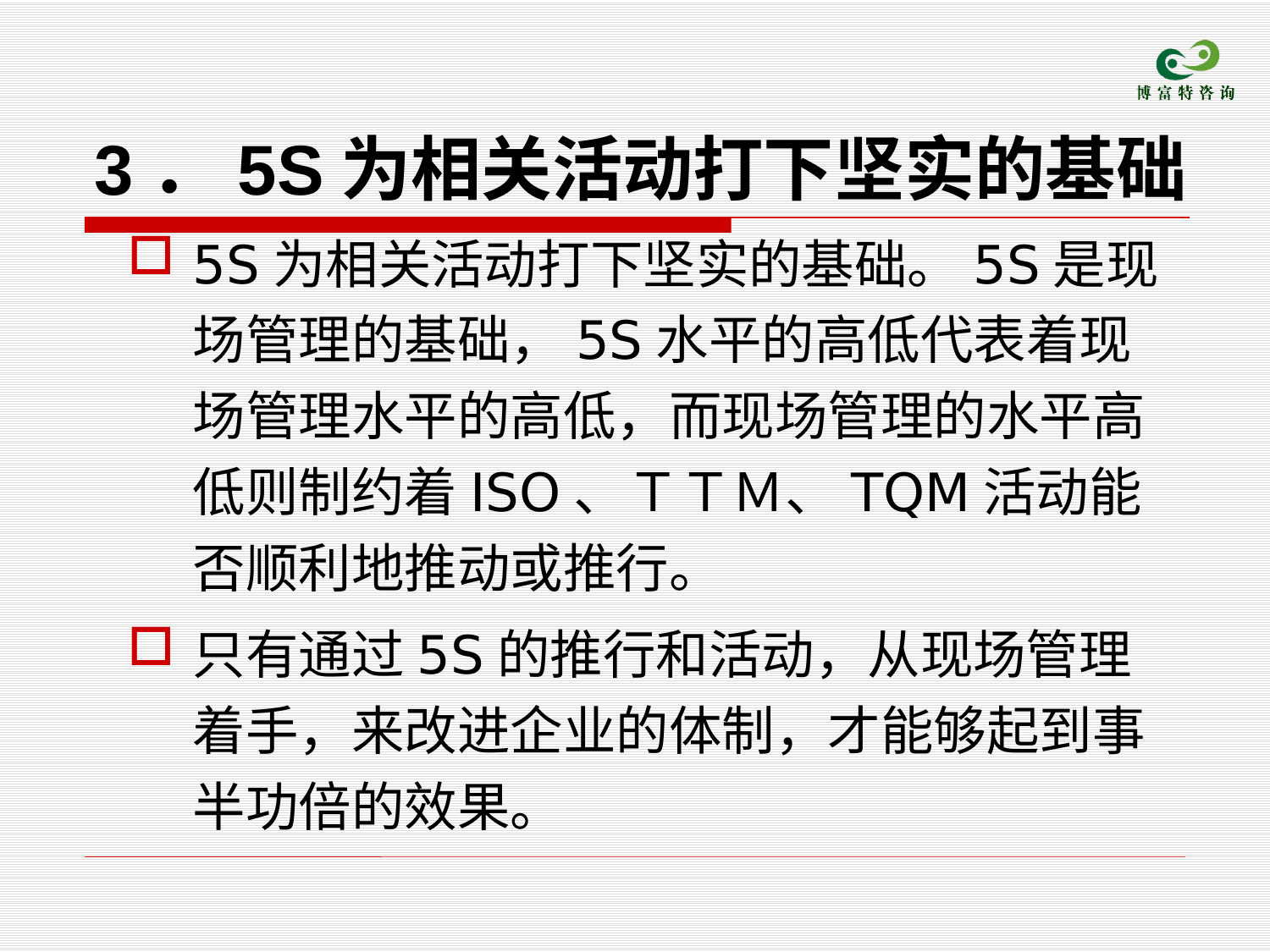

3．5S为相关活动打下坚实的基础
5S为相关活动打下坚实的基础。5S是现场管理的基础，5S水平的高低代表着现场管理水平的高低，而现场管理的水平高低则制约着ISO、ＴＴＭ、TQM活动能否顺利地推动或推行。
只有通过5S的推行和活动，从现场管理着手，来改进企业的体制，才能够起到事半功倍的效果。
84